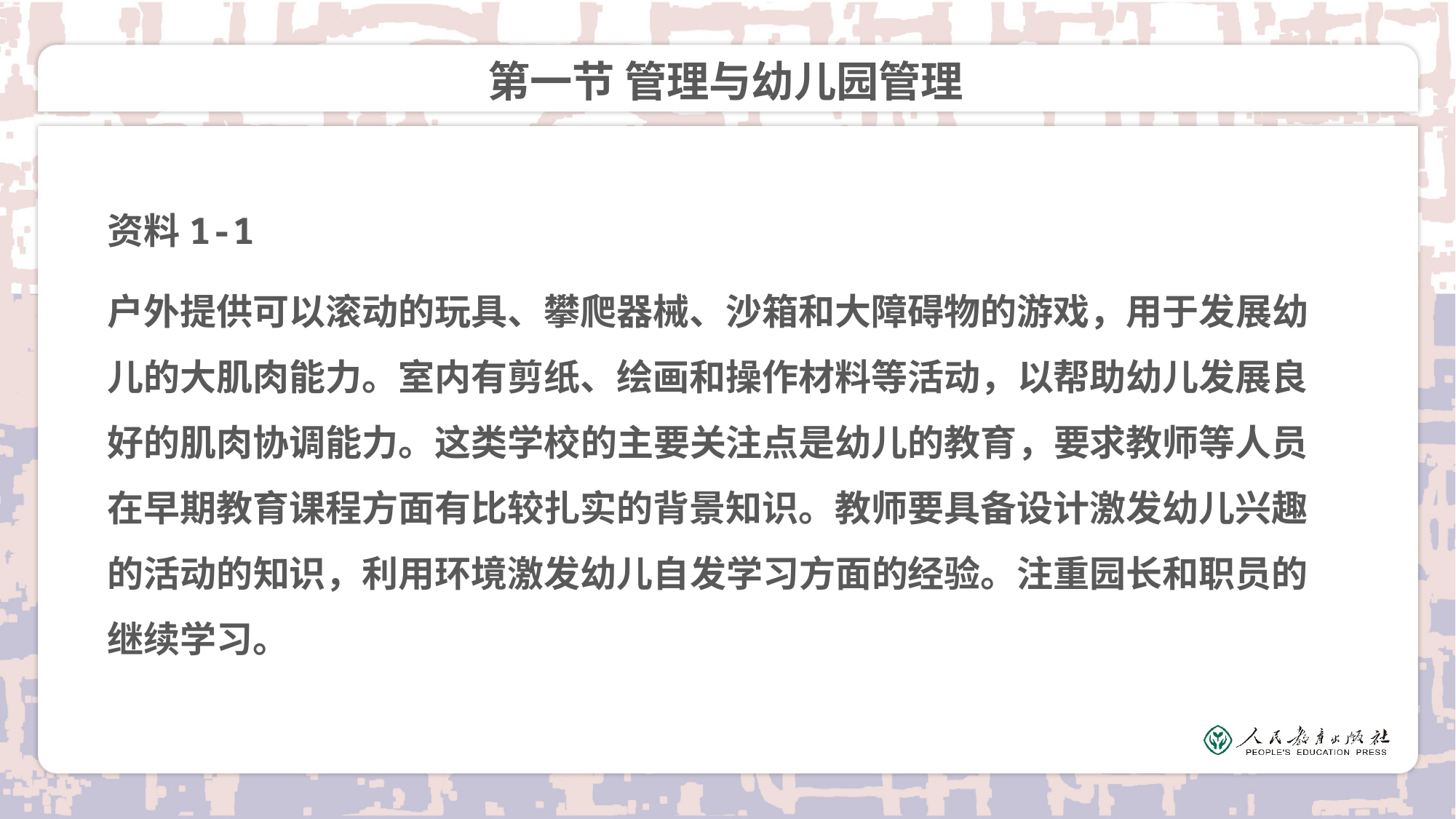

# 第一节 管理与幼儿园管理
资料1-1
户外提供可以滚动的玩具、攀爬器械、沙箱和大障碍物的游戏，用于发展幼儿的大肌肉能力。室内有剪纸、绘画和操作材料等活动，以帮助幼儿发展良好的肌肉协调能力。这类学校的主要关注点是幼儿的教育，要求教师等人员在早期教育课程方面有比较扎实的背景知识。教师要具备设计激发幼儿兴趣的活动的知识，利用环境激发幼儿自发学习方面的经验。注重园长和职员的继续学习。